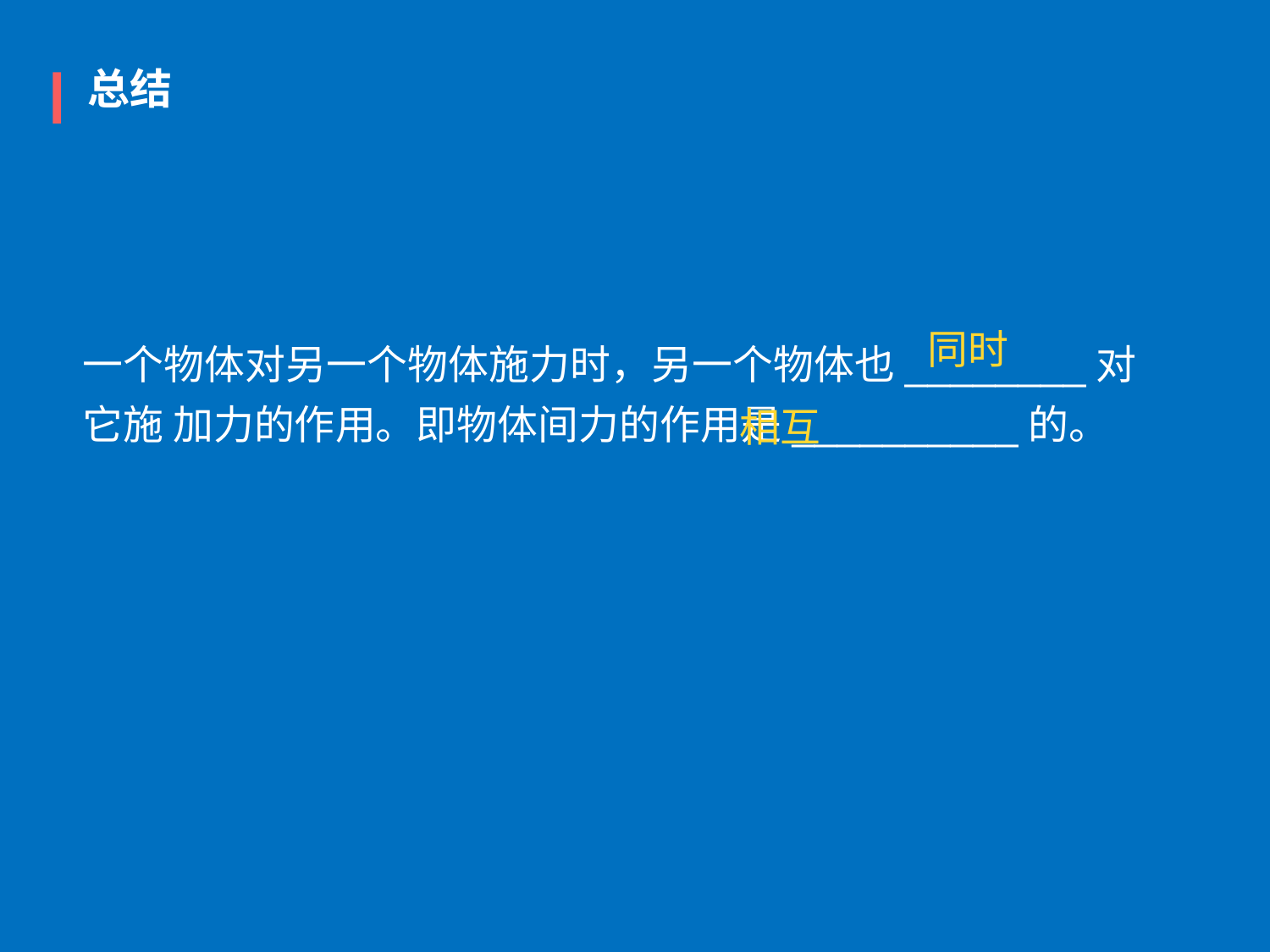

总结

同时
一个物体对另一个物体施力时，另一个物体也________对它施 加力的作用。即物体间力的作用是__________的。
相互